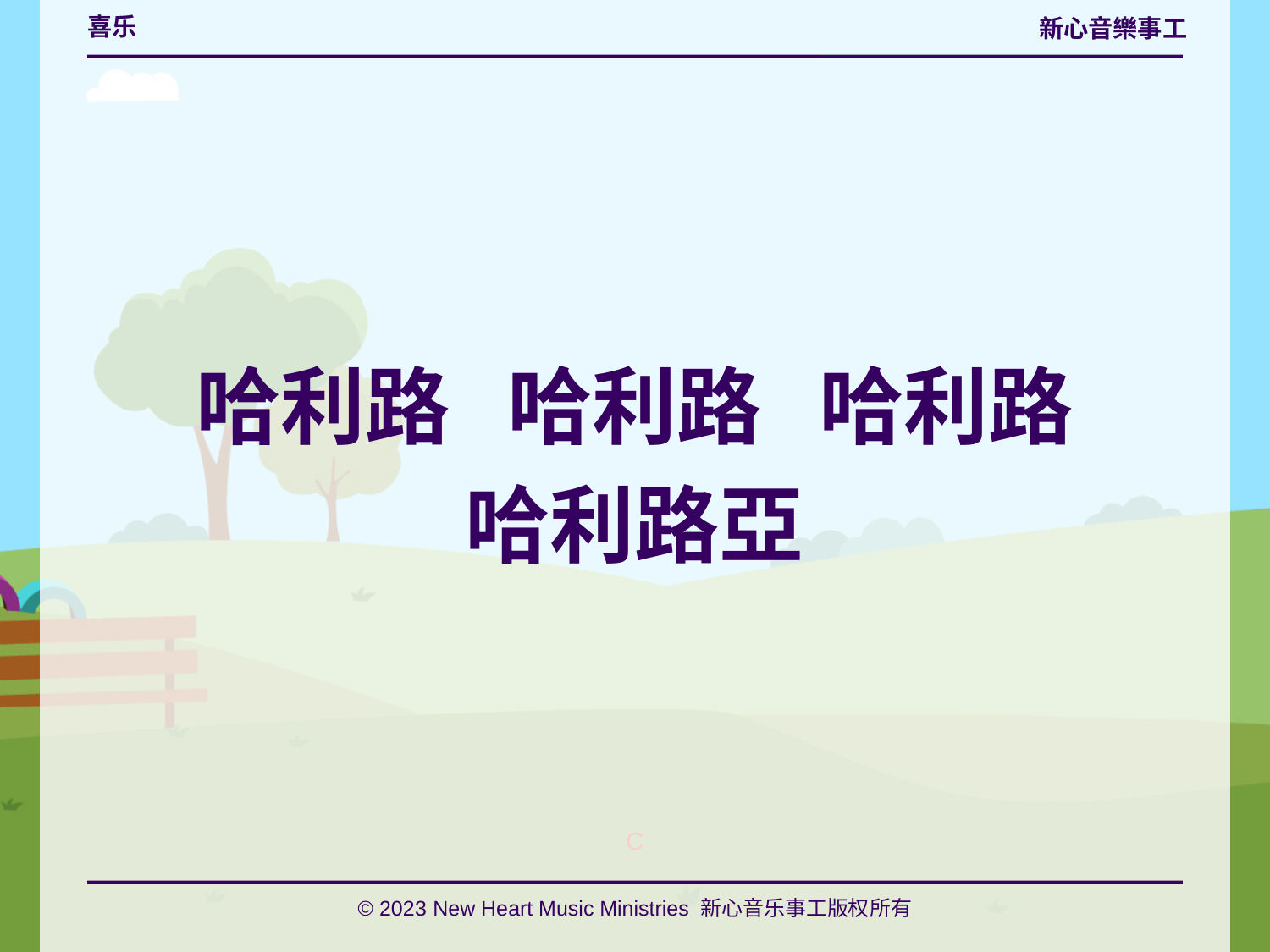

# 喜乐
哈利路   哈利路   哈利路
哈利路亞
C
© 2023 New Heart Music Ministries 新心音乐事工版权所有